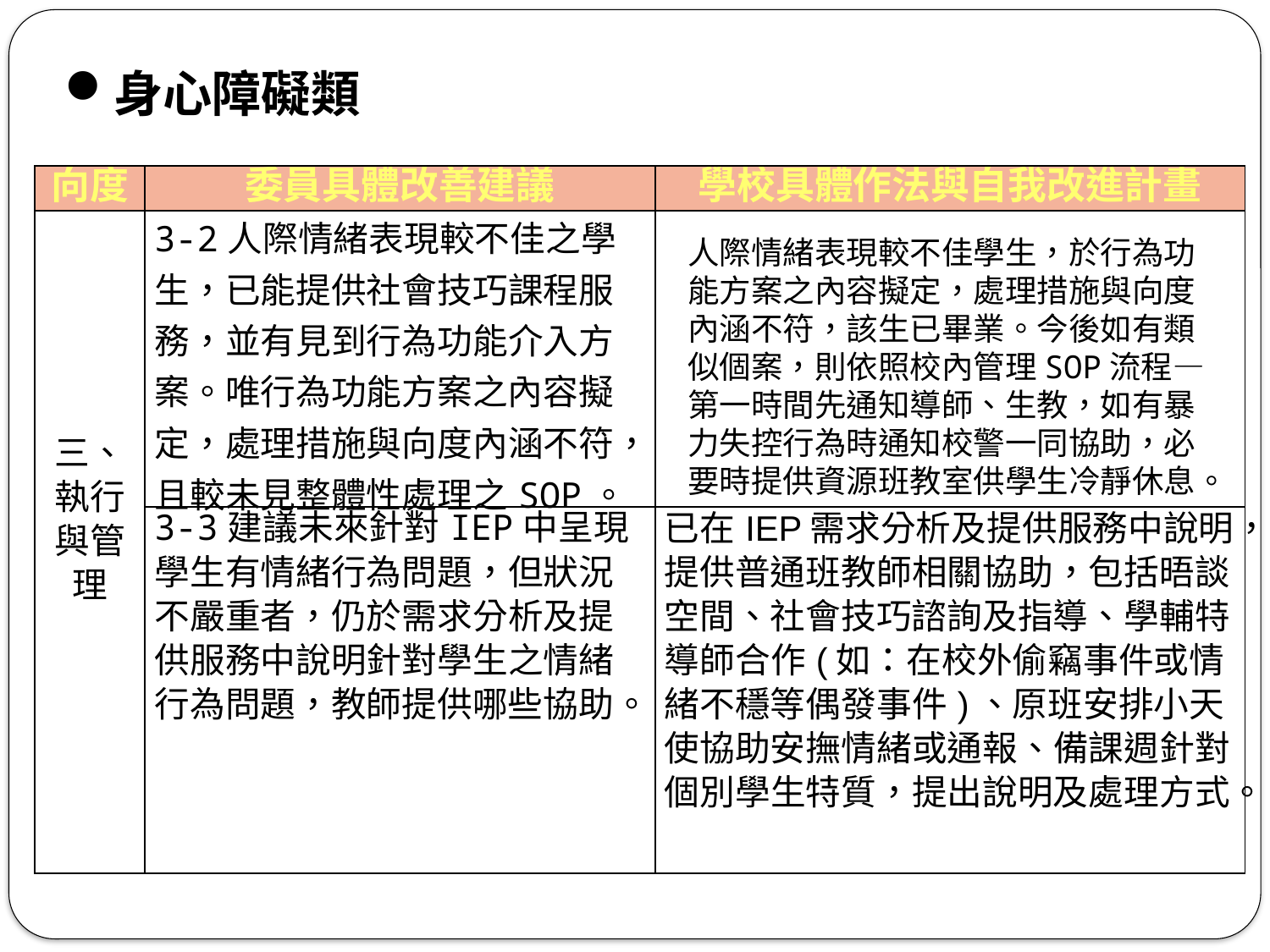

身心障礙類
| 向度 | 委員具體改善建議 | 學校具體作法與自我改進計畫 |
| --- | --- | --- |
| 三、執行與管理 | 3-2人際情緒表現較不佳之學生，已能提供社會技巧課程服務，並有見到行為功能介入方案。唯行為功能方案之內容擬定，處理措施與向度內涵不符，且較未見整體性處理之SOP。 |  |
|  | 3-3建議未來針對IEP中呈現學生有情緒行為問題，但狀況不嚴重者，仍於需求分析及提供服務中說明針對學生之情緒行為問題，教師提供哪些協助。 | 已在IEP需求分析及提供服務中說明，提供普通班教師相關協助，包括晤談空間、社會技巧諮詢及指導、學輔特導師合作(如：在校外偷竊事件或情緒不穩等偶發事件)、原班安排小天使協助安撫情緒或通報、備課週針對個別學生特質，提出說明及處理方式。 |
人際情緒表現較不佳學生，於行為功能方案之內容擬定，處理措施與向度內涵不符，該生已畢業。今後如有類似個案，則依照校內管理SOP流程—第一時間先通知導師、生教，如有暴力失控行為時通知校警一同協助，必要時提供資源班教室供學生冷靜休息。